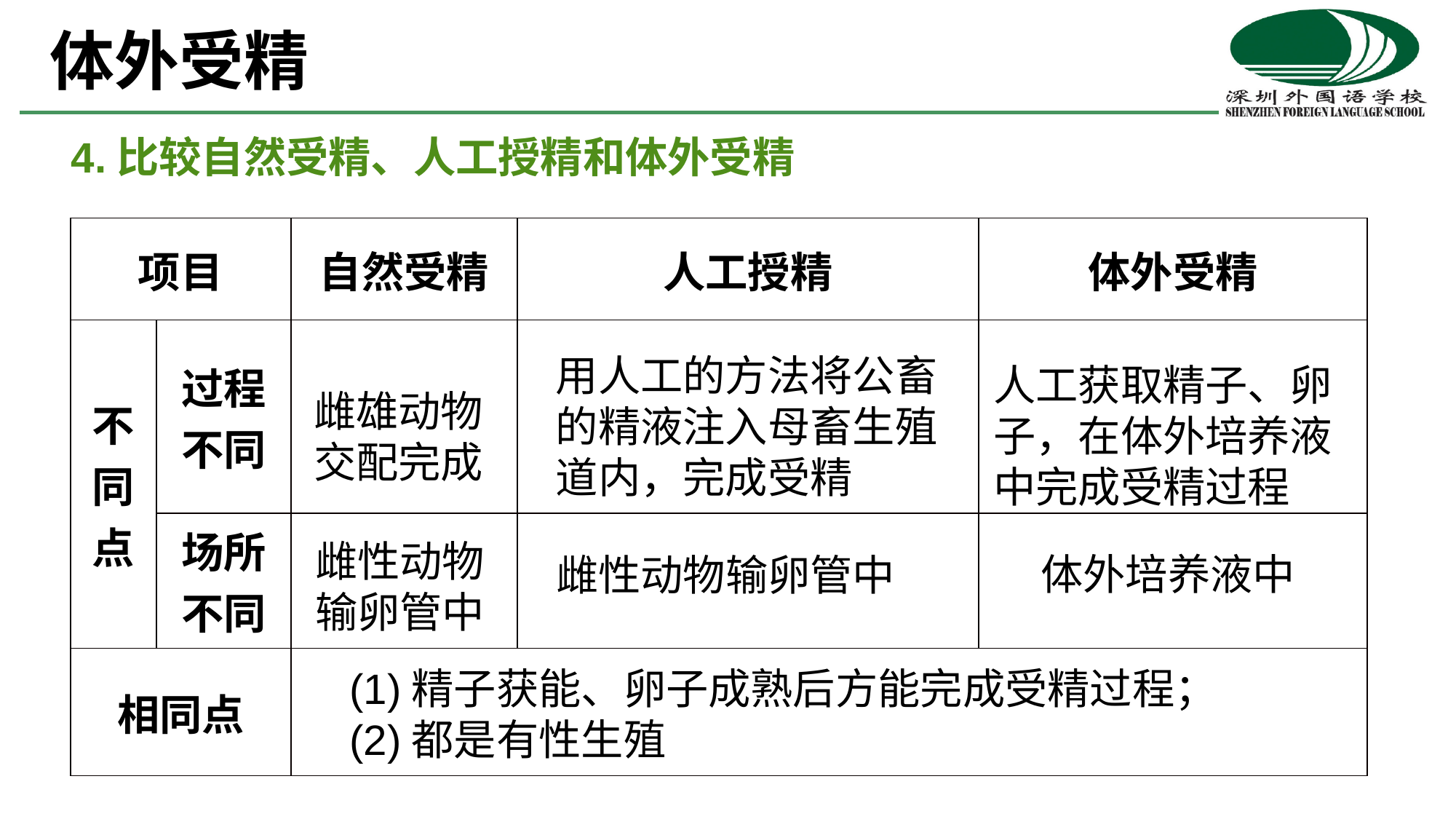

体外受精
4.比较自然受精、人工授精和体外受精
| 项目 |  | 自然受精 | 人工授精 | 体外受精 |
| --- | --- | --- | --- | --- |
| 不同点 | 过程不同 |  |  |  |
|  | 场所不同 |  |  |  |
| 相同点 |  |  |  |  |
用人工的方法将公畜的精液注入母畜生殖道内，完成受精
人工获取精子、卵子，在体外培养液中完成受精过程
雌雄动物交配完成
雌性动物输卵管中
体外培养液中
雌性动物输卵管中
(1)精子获能、卵子成熟后方能完成受精过程；(2)都是有性生殖